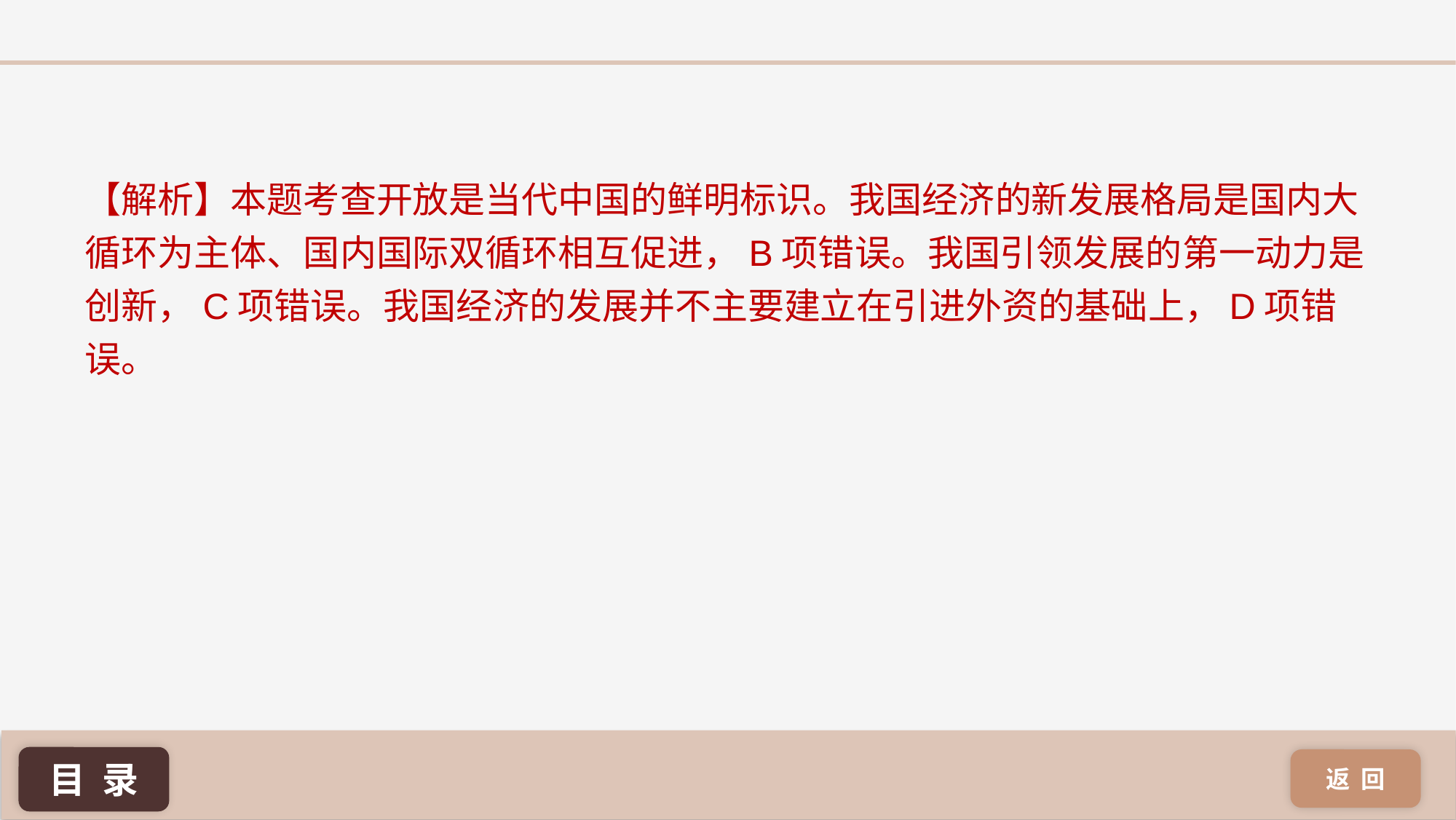

【解析】本题考查开放是当代中国的鲜明标识。我国经济的新发展格局是国内大循环为主体、国内国际双循环相互促进，B项错误。我国引领发展的第一动力是创新，C项错误。我国经济的发展并不主要建立在引进外资的基础上，D项错误。
返  回